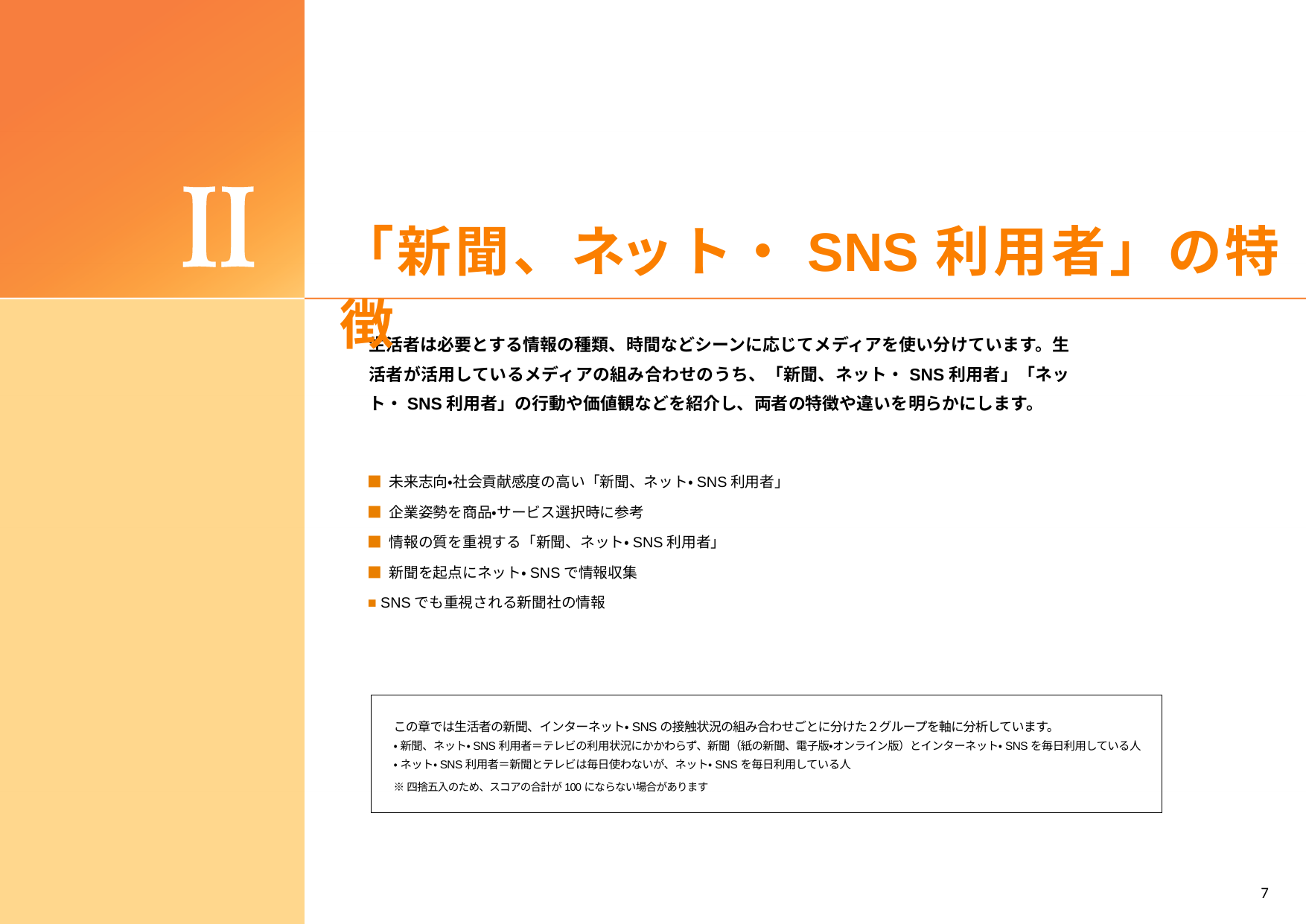

「新聞、ネット・SNS利用者」の特徴
生活者は必要とする情報の種類、時間などシーンに応じてメディアを使い分けています。生活者が活用しているメディアの組み合わせのうち、「新聞、ネット・SNS利用者」「ネット・SNS利用者」の行動や価値観などを紹介し、両者の特徴や違いを明らかにします。
■ 未来志向・社会貢献感度の高い「新聞、ネット・SNS利用者」
■ 企業姿勢を商品・サービス選択時に参考
■ 情報の質を重視する「新聞、ネット・SNS利用者」
■ 新聞を起点にネット・SNSで情報収集
■ SNSでも重視される新聞社の情報

この章では生活者の新聞、インターネット・SNSの接触状況の組み合わせごとに分けた２グループを軸に分析しています。
•新聞、ネット・SNS利用者＝テレビの利用状況にかかわらず、新聞（紙の新聞、電子版・オンライン版）とインターネット・SNSを毎日利用している人
•ネット・SNS利用者＝新聞とテレビは毎日使わないが、ネット・SNSを毎日利用している人
※四捨五入のため、スコアの合計が100にならない場合があります
7